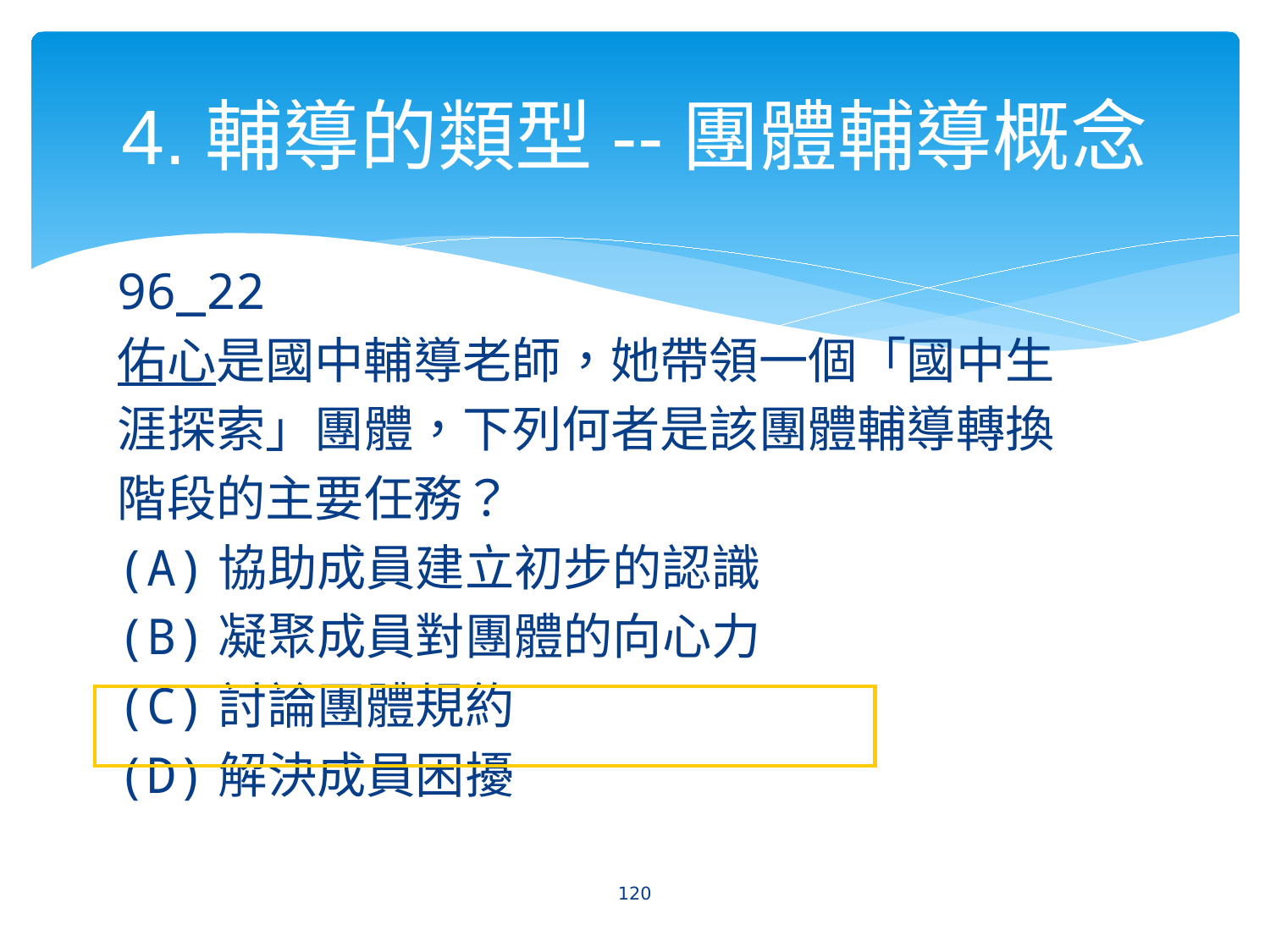

4.輔導的類型--團體輔導概念
96_22
佑心是國中輔導老師，她帶領一個「國中生
涯探索」團體，下列何者是該團體輔導轉換
階段的主要任務？
(A)協助成員建立初步的認識
(B)凝聚成員對團體的向心力
(C)討論團體規約
(D)解決成員困擾

120